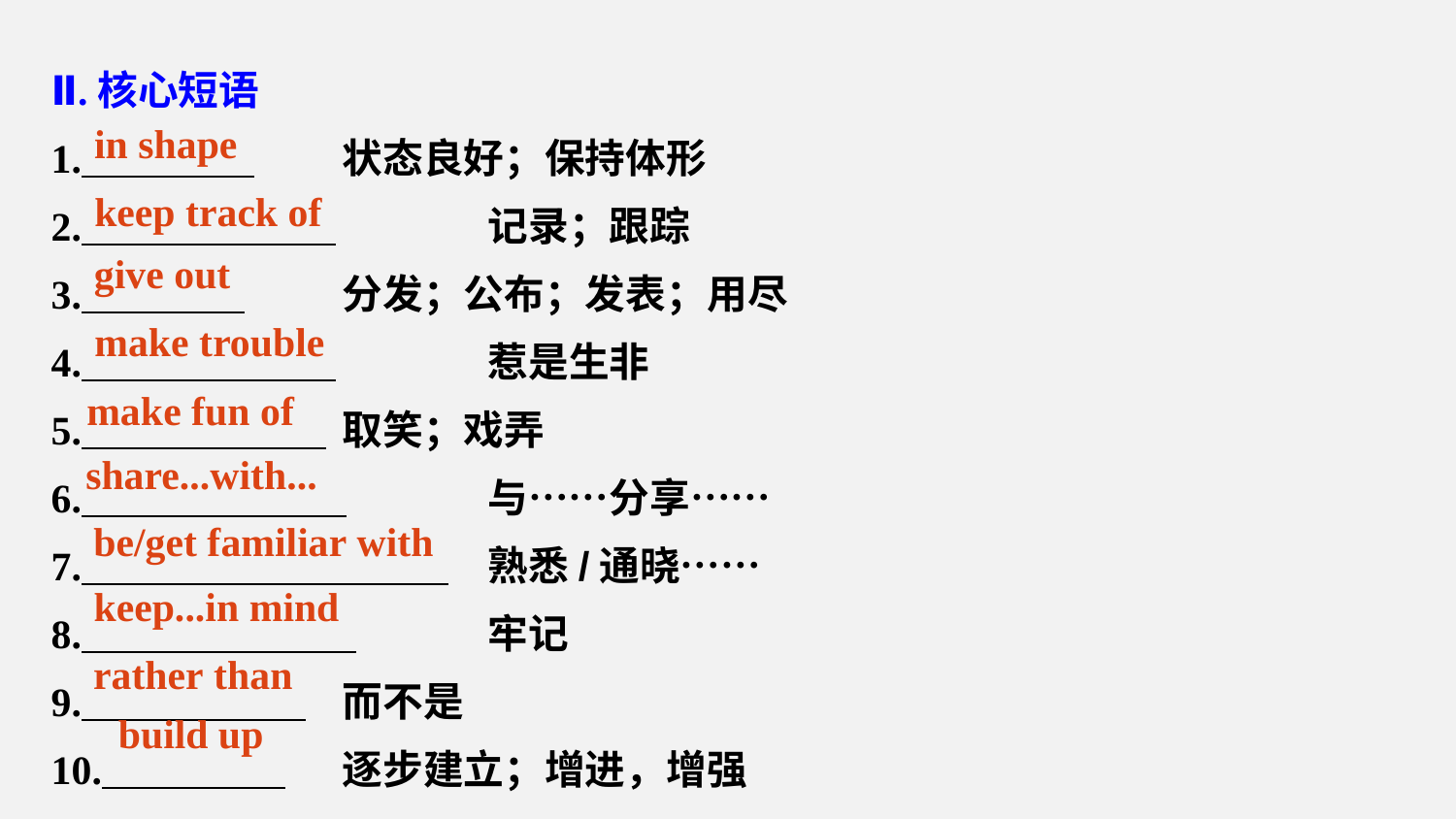

Ⅱ.核心短语
1.                  	状态良好；保持体形
2.                          	记录；跟踪
3.                 	分发；公布；发表；用尽
4.                          	惹是生非
5.                         	取笑；戏弄
6.                           	与……分享……
7.                                     	熟悉/通晓……
8.                            	牢记
9.                       	而不是
10.                   	逐步建立；增进，增强
in shape
keep track of
give out
make trouble
make fun of
share...with...
be/get familiar with
keep...in mind
rather than
build up